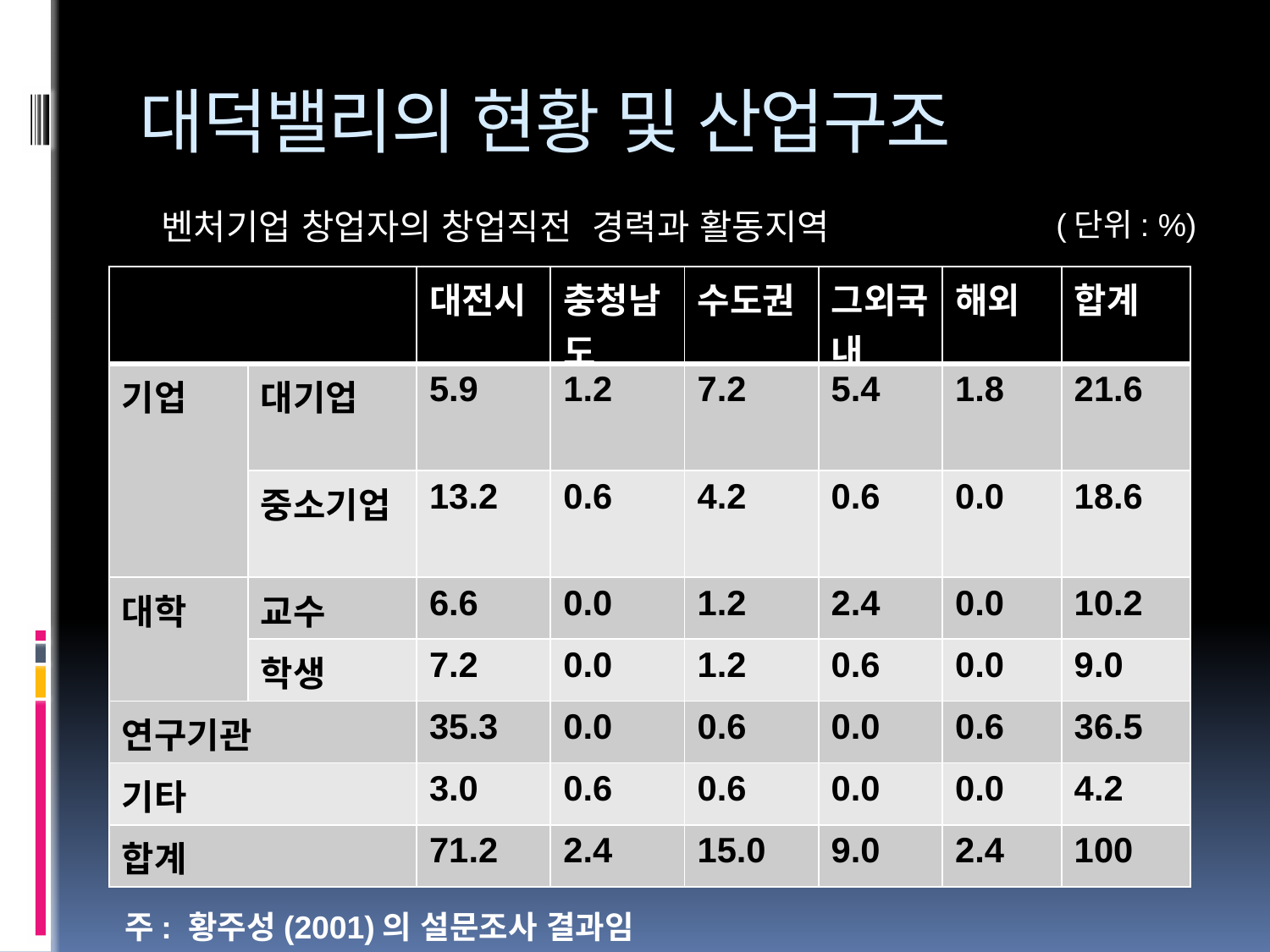

# 대덕밸리의 현황 및 산업구조
(단위: %)
벤처기업 창업자의 창업직전  경력과 활동지역

|  |  | 대전시 | 충청남도 | 수도권 | 그외국내 | 해외 | 합계 |
| --- | --- | --- | --- | --- | --- | --- | --- |
| 기업 | 대기업 | 5.9 | 1.2 | 7.2 | 5.4 | 1.8 | 21.6 |
|  | 중소기업 | 13.2 | 0.6 | 4.2 | 0.6 | 0.0 | 18.6 |
| 대학 | 교수 | 6.6 | 0.0 | 1.2 | 2.4 | 0.0 | 10.2 |
|  | 학생 | 7.2 | 0.0 | 1.2 | 0.6 | 0.0 | 9.0 |
| 연구기관 |  | 35.3 | 0.0 | 0.6 | 0.0 | 0.6 | 36.5 |
| 기타 |  | 3.0 | 0.6 | 0.6 | 0.0 | 0.0 | 4.2 |
| 합계 |  | 71.2 | 2.4 | 15.0 | 9.0 | 2.4 | 100 |
주: 황주성(2001)의 설문조사 결과임